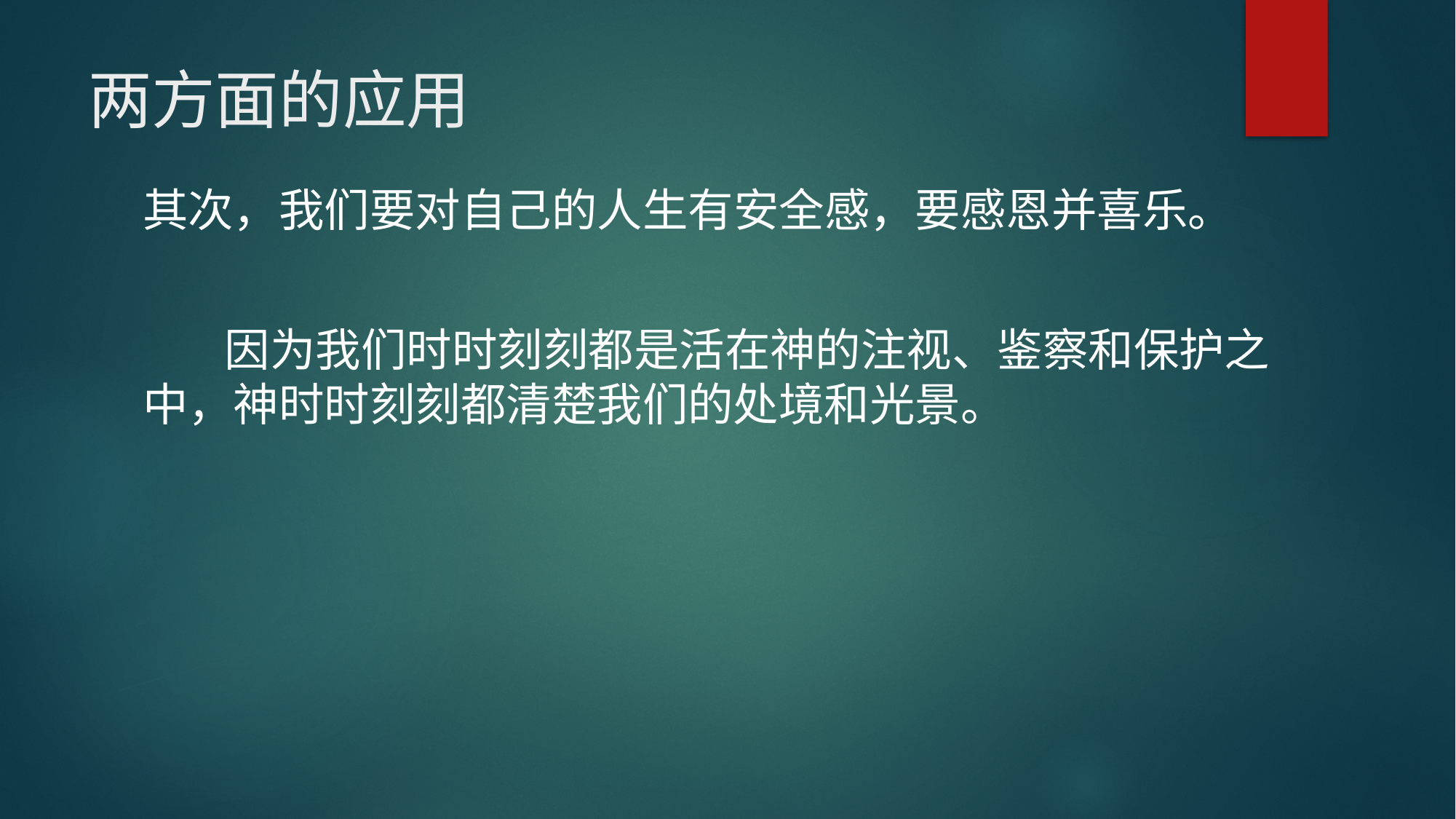

# 两方面的应用
其次，我们要对自己的人生有安全感，要感恩并喜乐。

       因为我们时时刻刻都是活在神的注视、鉴察和保护之中，神时时刻刻都清楚我们的处境和光景。